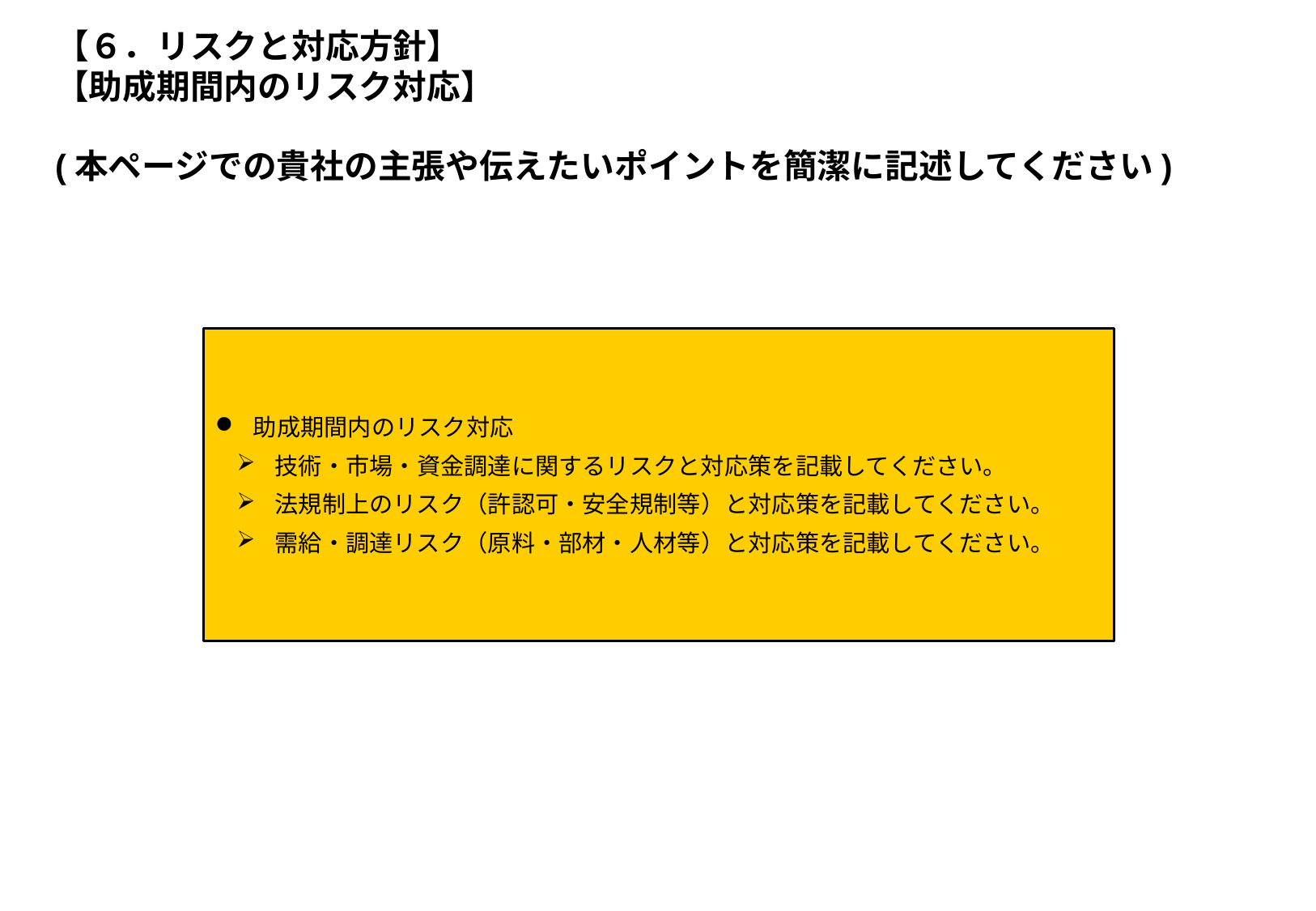

# 【６．リスクと対応方針】 【助成期間内のリスク対応】
(本ページでの貴社の主張や伝えたいポイントを簡潔に記述してください)
助成期間内のリスク対応
技術・市場・資金調達に関するリスクと対応策を記載してください。
法規制上のリスク（許認可・安全規制等）と対応策を記載してください。
需給・調達リスク（原料・部材・人材等）と対応策を記載してください。